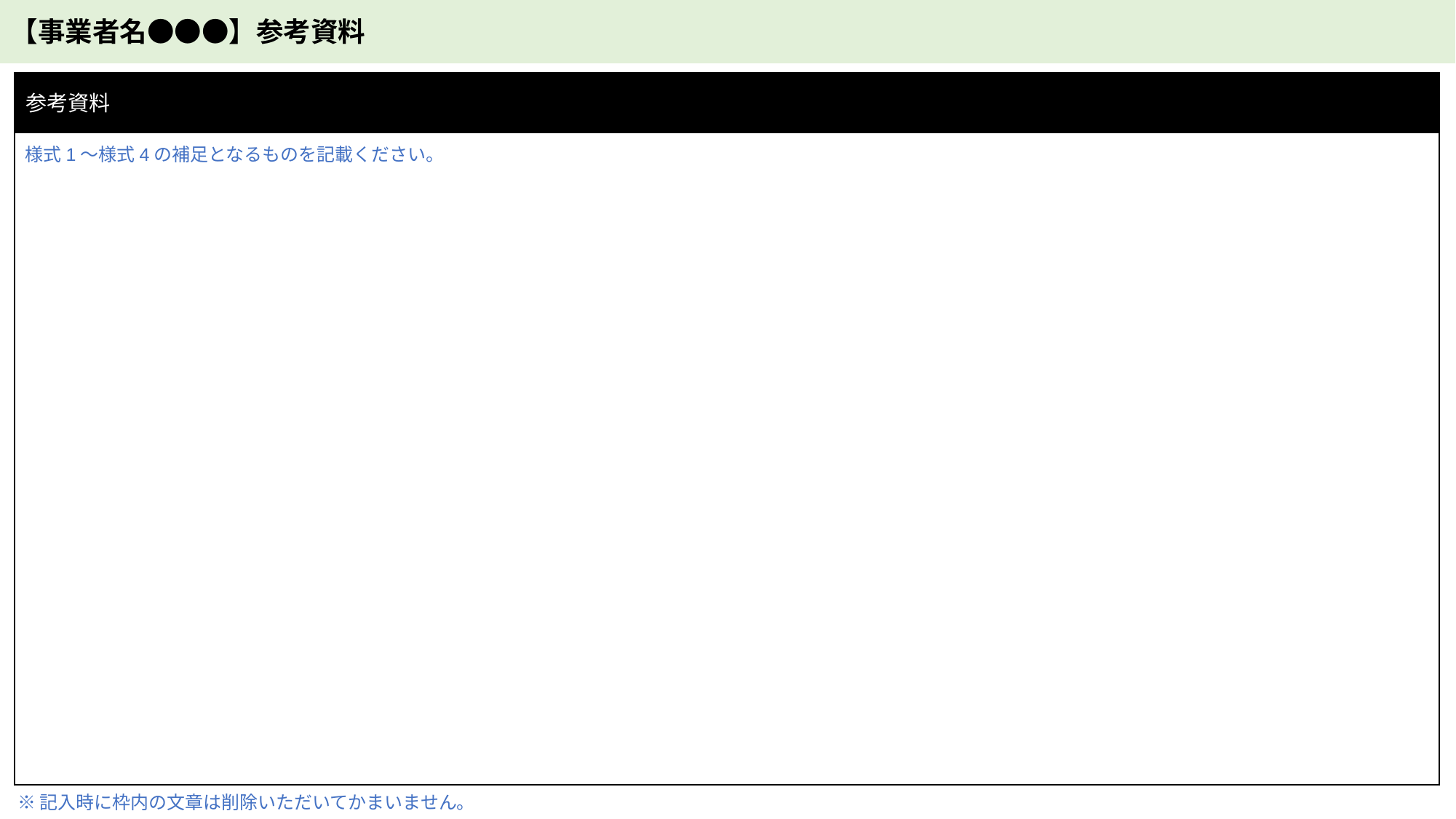

【事業者名●●●】参考資料
参考資料

様式1～様式4の補足となるものを記載ください。
※記入時に枠内の文章は削除いただいてかまいません。